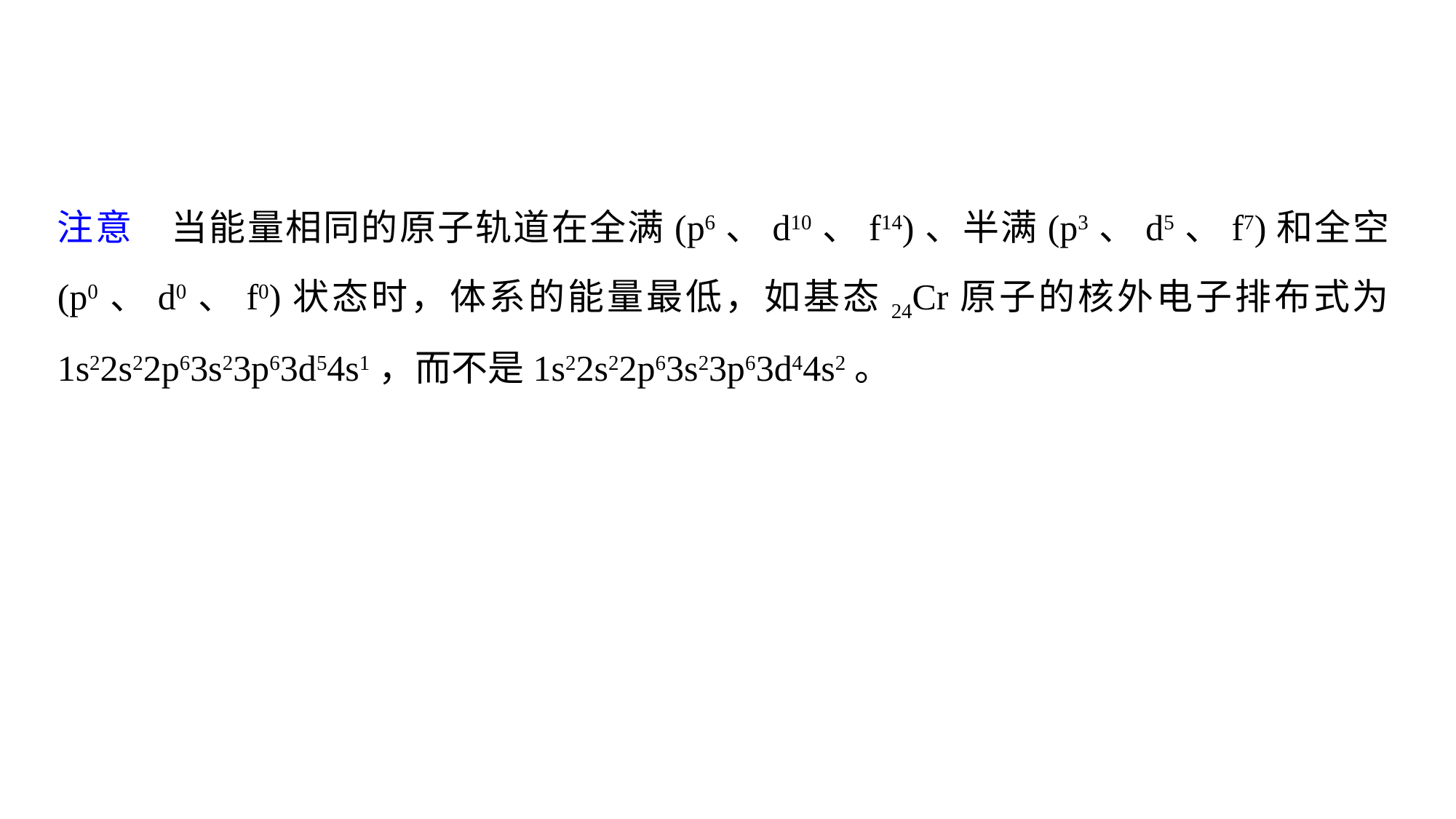

注意　当能量相同的原子轨道在全满(p6、d10、f14)、半满(p3、d5、f7)和全空(p0、d0、f0)状态时，体系的能量最低，如基态24Cr原子的核外电子排布式为1s22s22p63s23p63d54s1，而不是1s22s22p63s23p63d44s2。